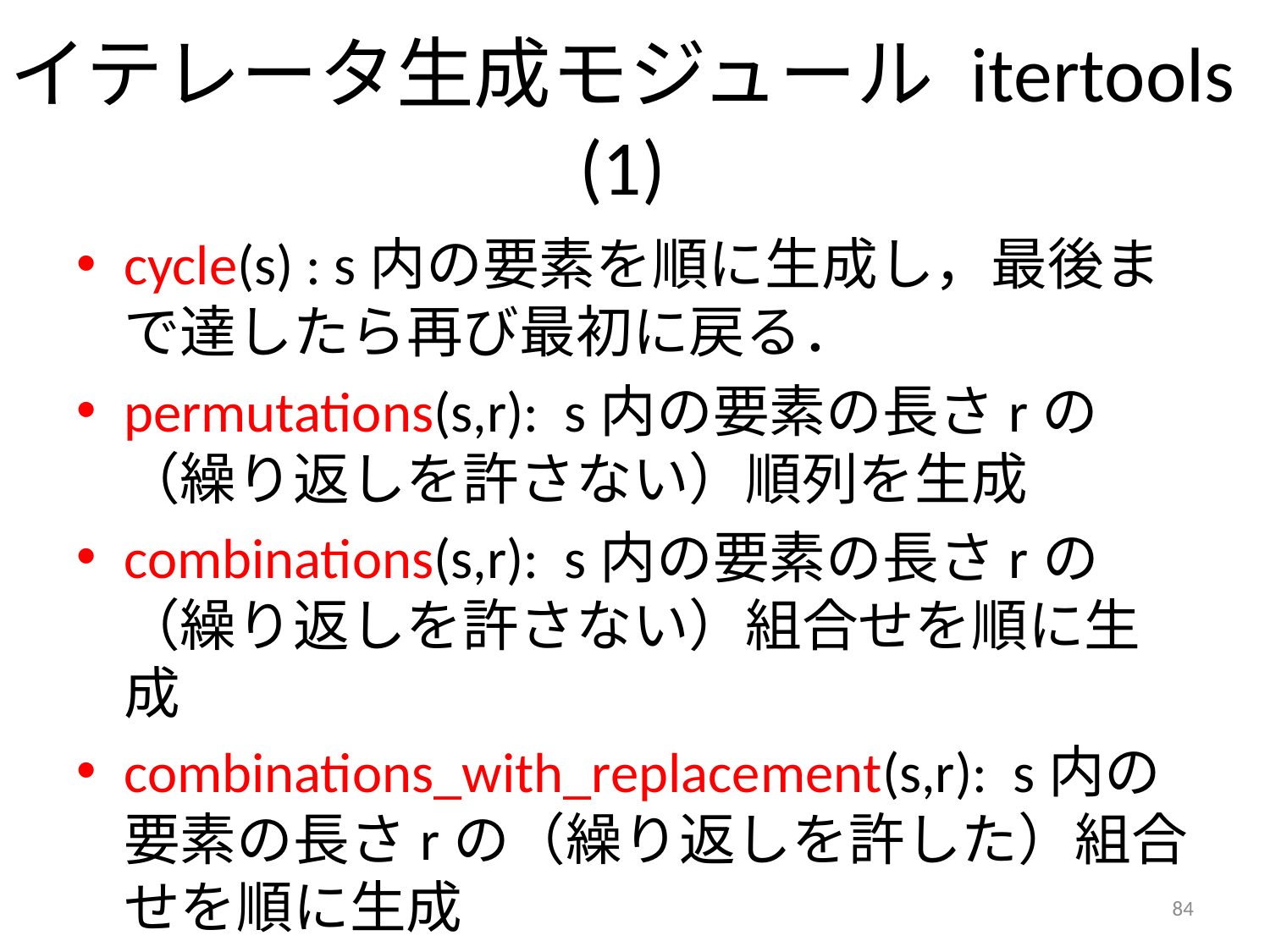

# イテレータ生成モジュール itertools (1)
cycle(s) : s内の要素を順に生成し，最後まで達したら再び最初に戻る．
permutations(s,r):  s内の要素の長さrの（繰り返しを許さない）順列を生成
combinations(s,r):  s内の要素の長さrの（繰り返しを許さない）組合せを順に生成
combinations_with_replacement(s,r):  s内の要素の長さrの（繰り返しを許した）組合せを順に生成
84